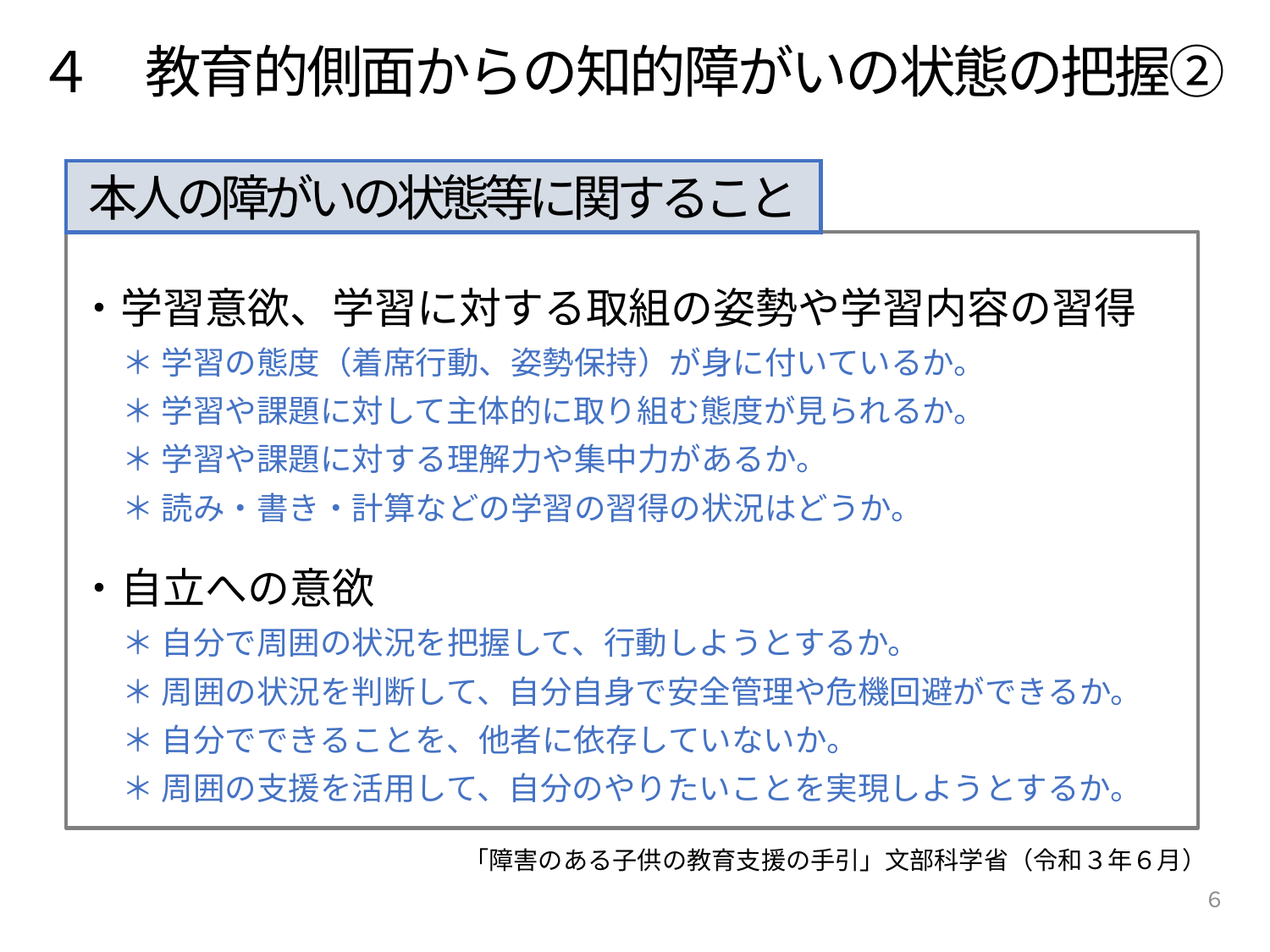

４　教育的側面からの知的障がいの状態の把握②
本人の障がいの状態等に関すること

・学習意欲、学習に対する取組の姿勢や学習内容の習得
　　＊ 学習の態度（着席行動、姿勢保持）が身に付いているか。
　　＊ 学習や課題に対して主体的に取り組む態度が見られるか。
　　＊ 学習や課題に対する理解力や集中力があるか。
　　＊ 読み・書き・計算などの学習の習得の状況はどうか。

・自立への意欲
　　＊ 自分で周囲の状況を把握して、行動しようとするか。
　　＊ 周囲の状況を判断して、自分自身で安全管理や危機回避ができるか。
　　＊ 自分でできることを、他者に依存していないか。
　　＊ 周囲の支援を活用して、自分のやりたいことを実現しようとするか。
「障害のある子供の教育支援の手引」文部科学省（令和３年６月）
６